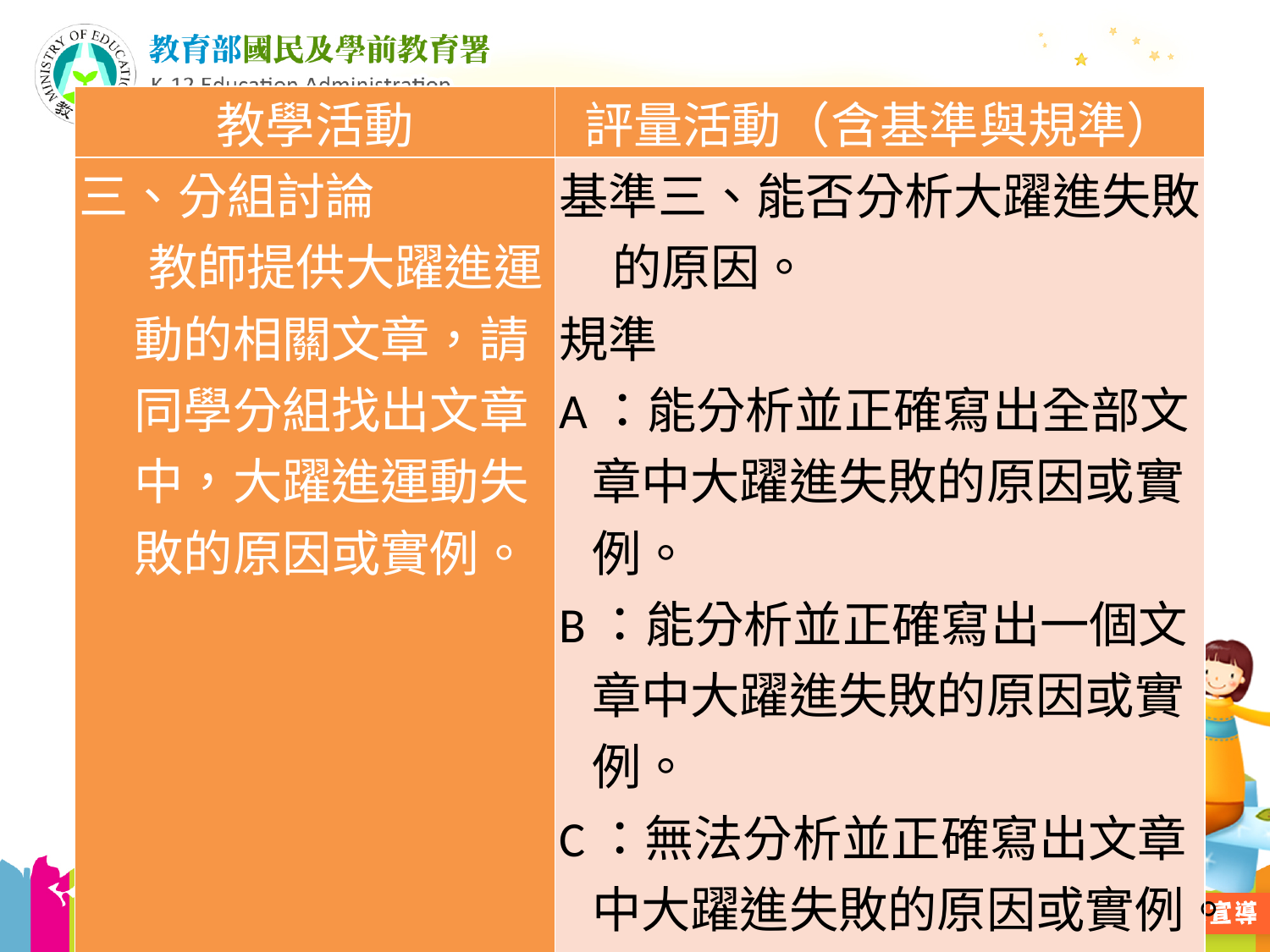

| 教學活動 | 評量活動（含基準與規準） |
| --- | --- |
| 三、分組討論 教師提供大躍進運動的相關文章，請同學分組找出文章中，大躍進運動失敗的原因或實例。 | 基準三、能否分析大躍進失敗的原因。 規準 A：能分析並正確寫出全部文章中大躍進失敗的原因或實例。 B：能分析並正確寫出一個文章中大躍進失敗的原因或實例。 C：無法分析並正確寫出文章中大躍進失敗的原因或實例。 D：未作答。 |